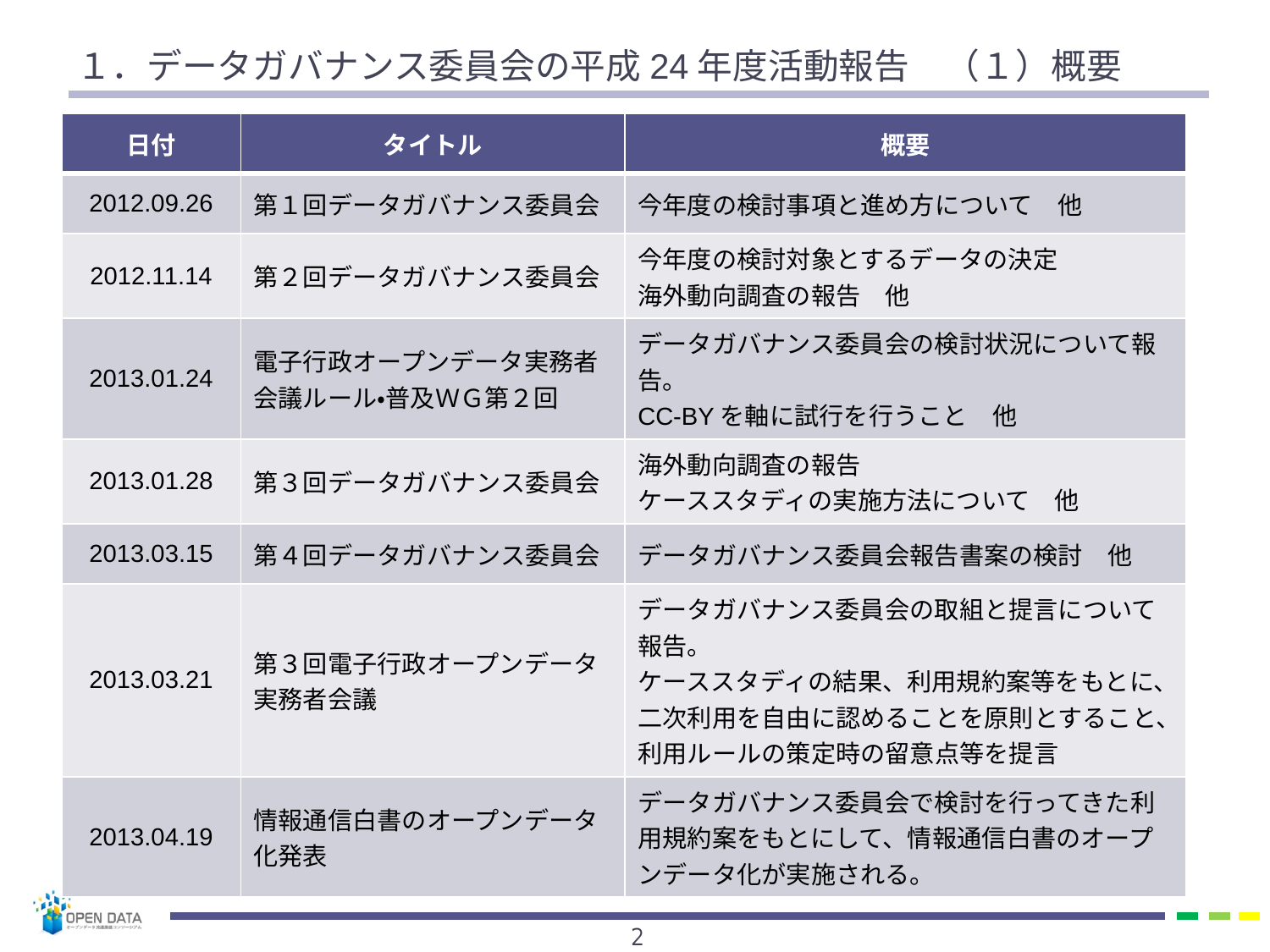

# １．データガバナンス委員会の平成24年度活動報告　（１）概要
| 日付 | タイトル | 概要 |
| --- | --- | --- |
| 2012.09.26 | 第１回データガバナンス委員会 | 今年度の検討事項と進め方について　他 |
| 2012.11.14 | 第２回データガバナンス委員会 | 今年度の検討対象とするデータの決定 海外動向調査の報告　他 |
| 2013.01.24 | 電子行政オープンデータ実務者会議ルール・普及ＷＧ第２回 | データガバナンス委員会の検討状況について報告。 CC-BYを軸に試行を行うこと　他 |
| 2013.01.28 | 第３回データガバナンス委員会 | 海外動向調査の報告 ケーススタディの実施方法について　他 |
| 2013.03.15 | 第４回データガバナンス委員会 | データガバナンス委員会報告書案の検討　他 |
| 2013.03.21 | 第３回電子行政オープンデータ実務者会議 | データガバナンス委員会の取組と提言について報告。 ケーススタディの結果、利用規約案等をもとに、二次利用を自由に認めることを原則とすること、利用ルールの策定時の留意点等を提言 |
| 2013.04.19 | 情報通信白書のオープンデータ化発表 | データガバナンス委員会で検討を行ってきた利用規約案をもとにして、情報通信白書のオープンデータ化が実施される。 |
2